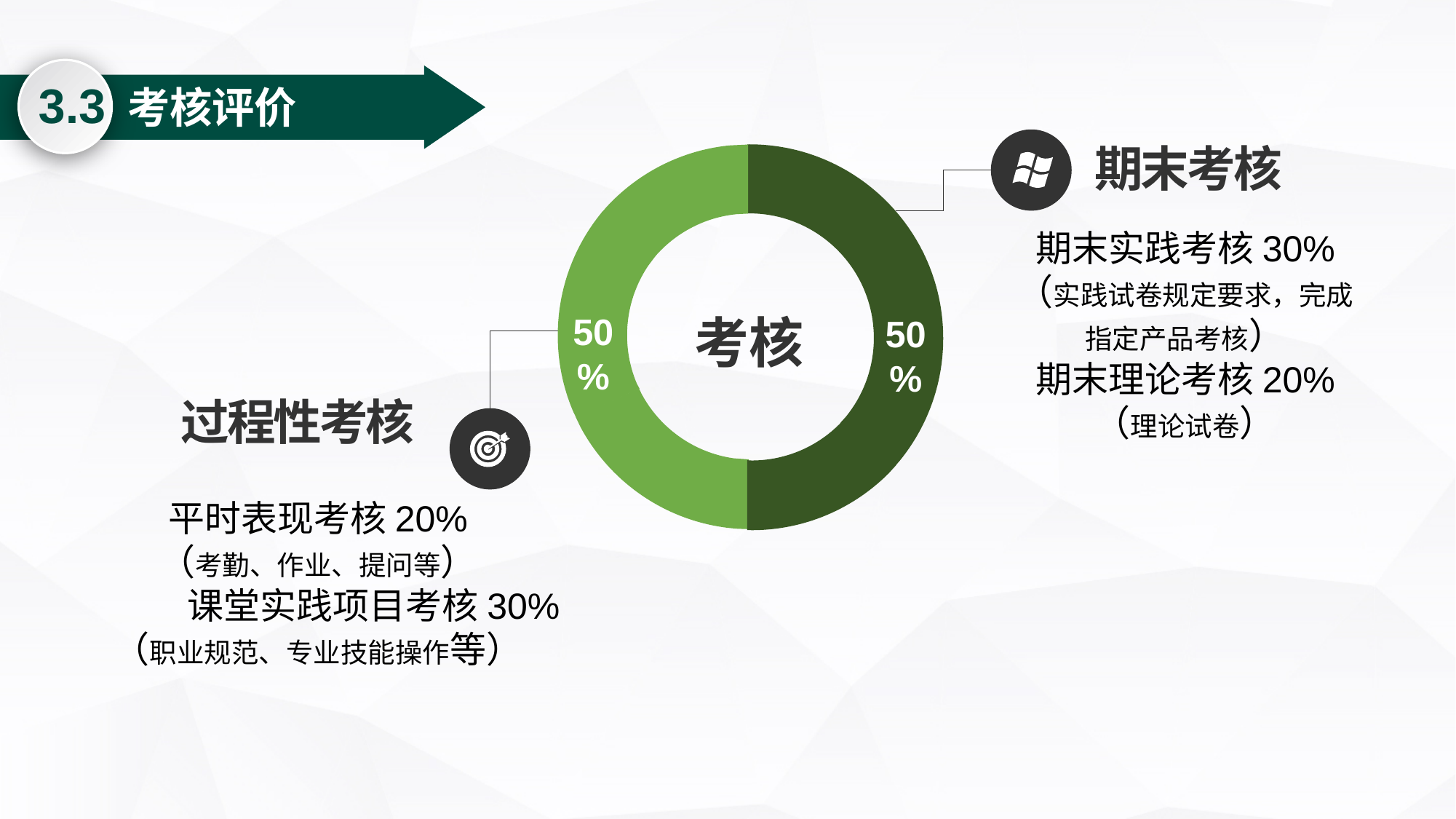

3.3
2.3
考核评价
期末考核

期末实践考核30%
（实践试卷规定要求，完成指定产品考核）
期末理论考核20%
（理论试卷）

考核
50%
50%
过程性考核

平时表现考核20%
（考勤、作业、提问等）
课堂实践项目考核30%
（职业规范、专业技能操作等）